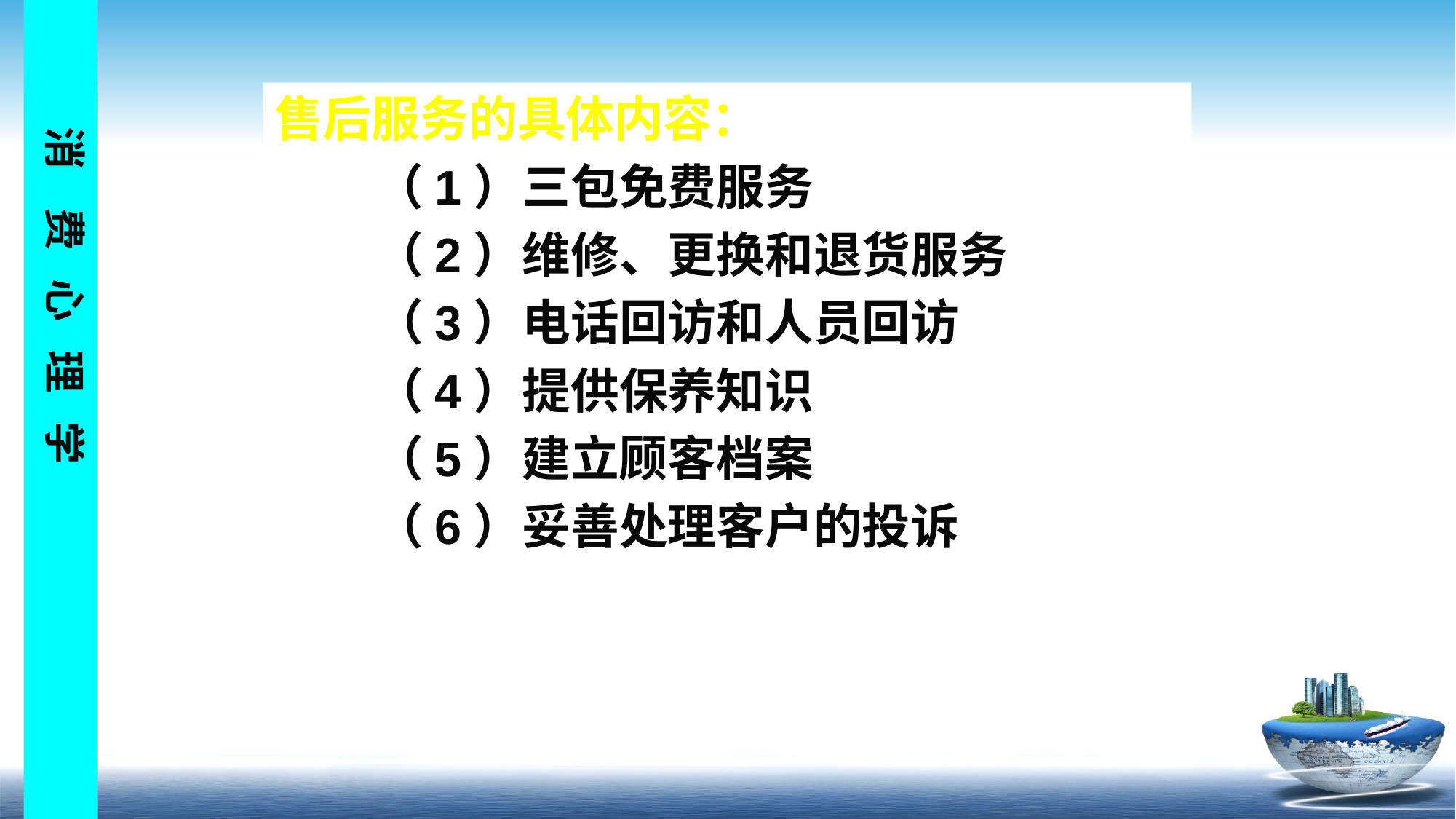

售后服务的具体内容：
        （1）三包免费服务
        （2）维修、更换和退货服务
        （3）电话回访和人员回访
        （4）提供保养知识
        （5）建立顾客档案
        （6）妥善处理客户的投诉